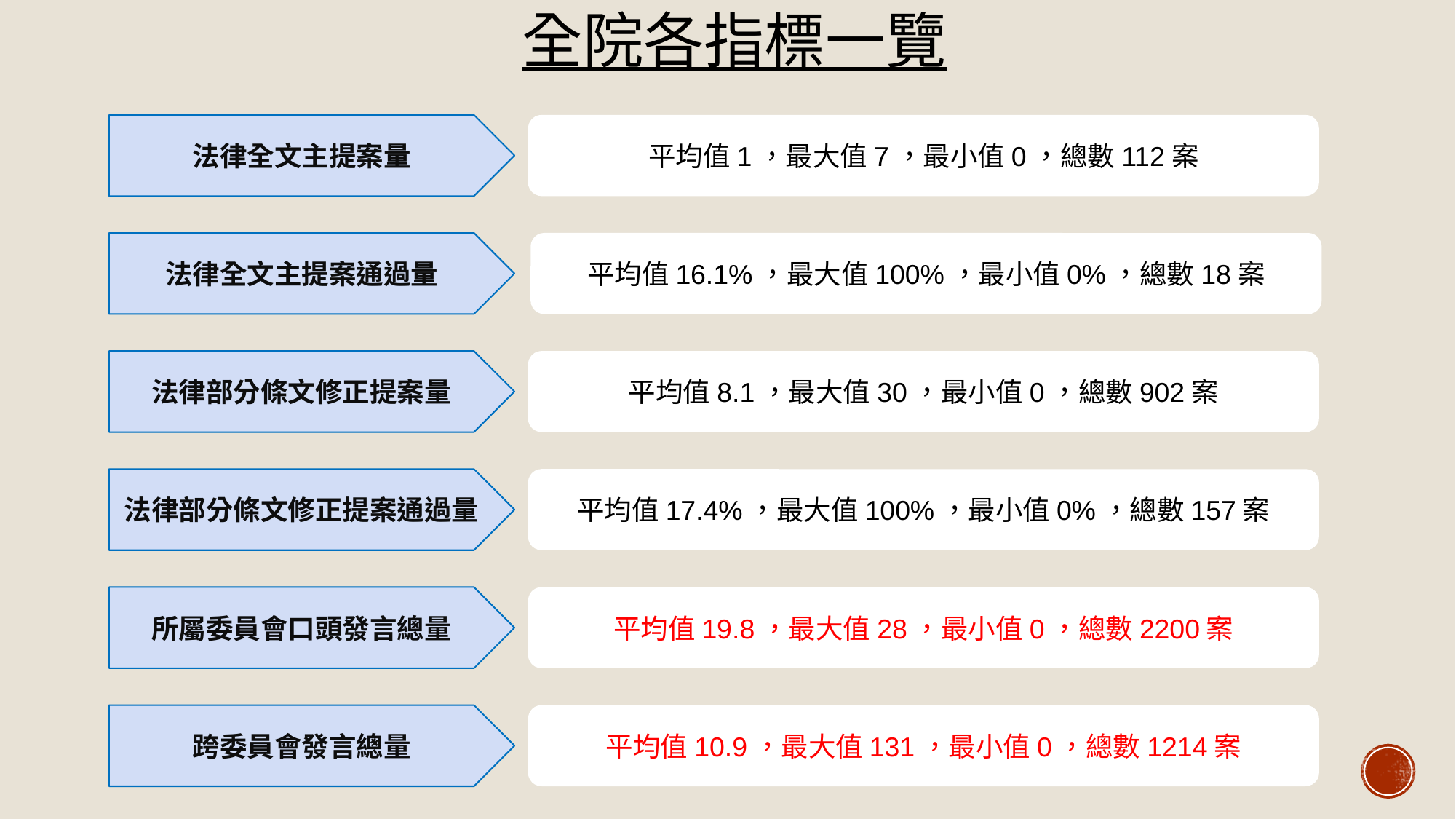

# 全院各指標一覽
法律全文主提案量
平均值1，最大值7，最小值0，總數112案
法律全文主提案通過量
平均值16.1%，最大值100%，最小值0%，總數18案
平均值8.1，最大值30，最小值0，總數902案
法律部分條文修正提案量
平均值17.4%，最大值100%，最小值0%，總數157案
法律部分條文修正提案通過量
平均值19.8，最大值28，最小值0，總數2200案
所屬委員會口頭發言總量
跨委員會發言總量
平均值10.9，最大值131，最小值0，總數1214案